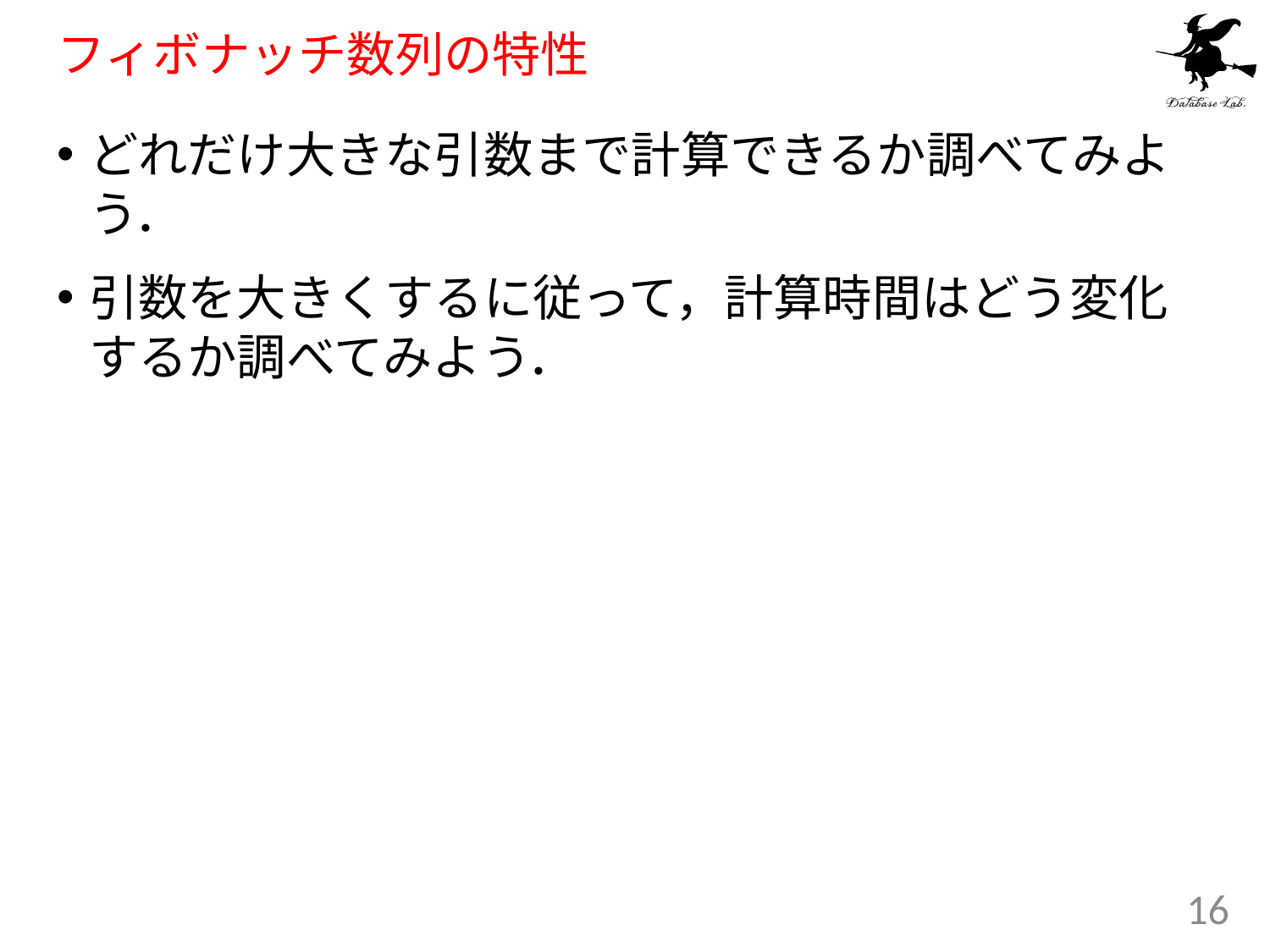

# フィボナッチ数列の特性
どれだけ大きな引数まで計算できるか調べてみよう．
引数を大きくするに従って，計算時間はどう変化するか調べてみよう．
16